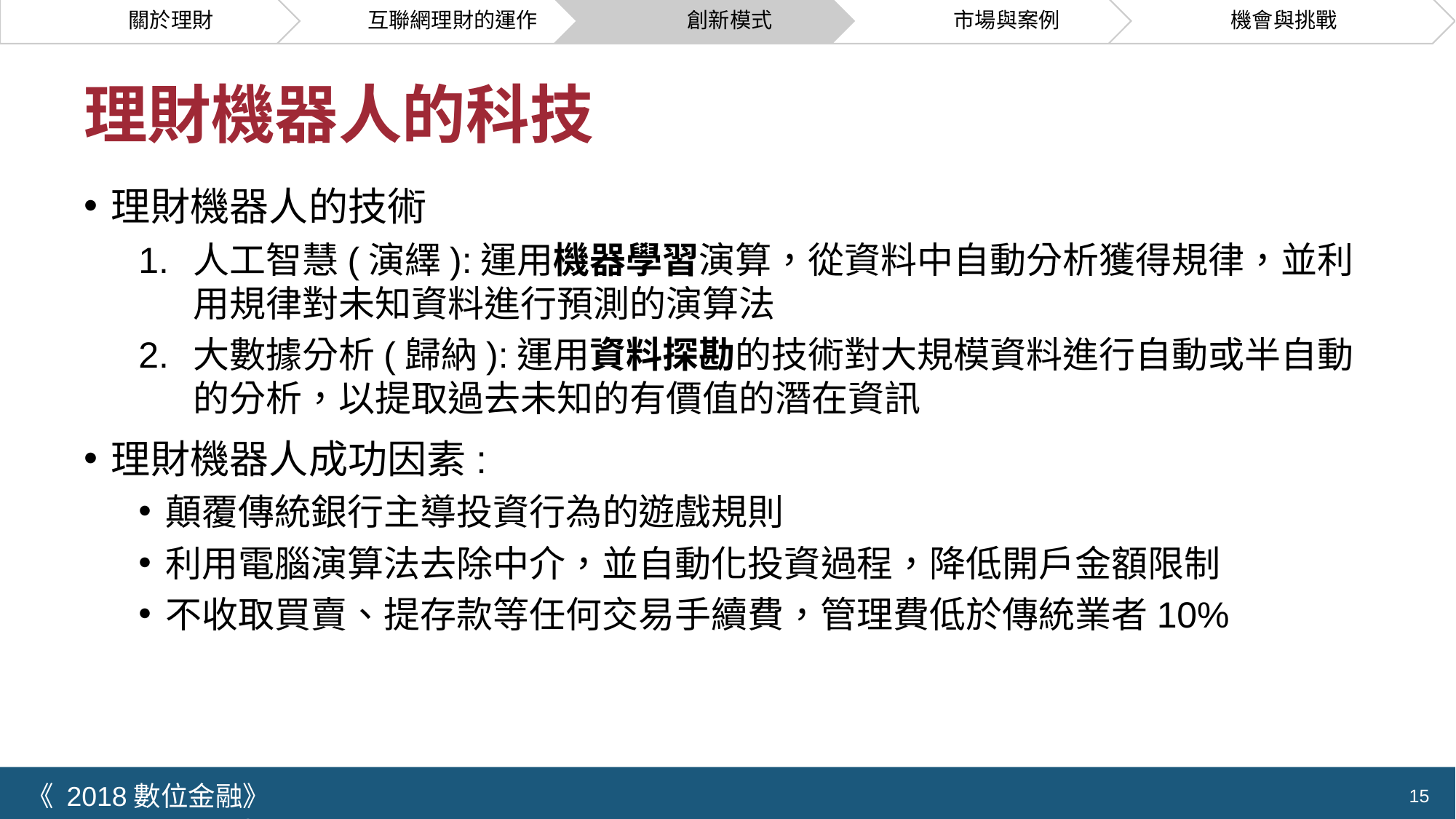

關於理財
互聯網理財的運作
創新模式
市場與案例
機會與挑戰
# 理財機器人的科技
理財機器人的技術
人工智慧(演繹):運用機器學習演算，從資料中自動分析獲得規律，並利用規律對未知資料進行預測的演算法
大數據分析(歸納):運用資料探勘的技術對大規模資料進行自動或半自動的分析，以提取過去未知的有價值的潛在資訊
理財機器人成功因素:
顛覆傳統銀行主導投資行為的遊戲規則
利用電腦演算法去除中介，並自動化投資過程，降低開戶金額限制
不收取買賣、提存款等任何交易手續費，管理費低於傳統業者10%
《 2018數位金融》                                                                                                                                             	NCTU.IIM.IEBI Lab
15